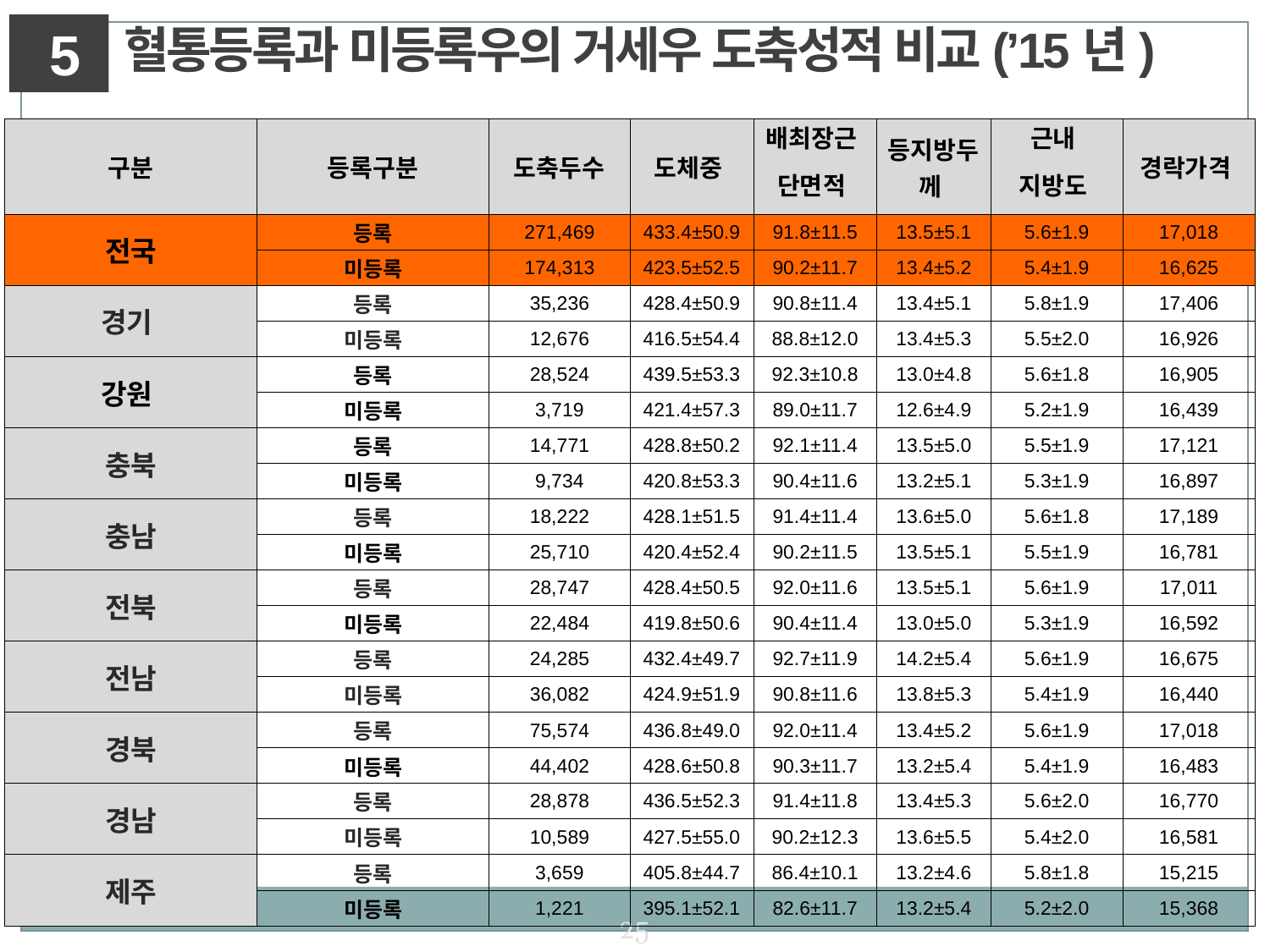

혈통등록과 미등록우의 거세우 도축성적 비교(’15년)
5
| 구분 | 등록구분 | 도축두수 | 도체중 | 배최장근 | 등지방두께 | 근내 | 경락가격 |
| --- | --- | --- | --- | --- | --- | --- | --- |
|  |  |  |  | 단면적 |  | 지방도 |  |
| 전국 | 등록 | 271,469 | 433.4±50.9 | 91.8±11.5 | 13.5±5.1 | 5.6±1.9 | 17,018 |
|  | 미등록 | 174,313 | 423.5±52.5 | 90.2±11.7 | 13.4±5.2 | 5.4±1.9 | 16,625 |
| 경기 | 등록 | 35,236 | 428.4±50.9 | 90.8±11.4 | 13.4±5.1 | 5.8±1.9 | 17,406 |
|  | 미등록 | 12,676 | 416.5±54.4 | 88.8±12.0 | 13.4±5.3 | 5.5±2.0 | 16,926 |
| 강원 | 등록 | 28,524 | 439.5±53.3 | 92.3±10.8 | 13.0±4.8 | 5.6±1.8 | 16,905 |
|  | 미등록 | 3,719 | 421.4±57.3 | 89.0±11.7 | 12.6±4.9 | 5.2±1.9 | 16,439 |
| 충북 | 등록 | 14,771 | 428.8±50.2 | 92.1±11.4 | 13.5±5.0 | 5.5±1.9 | 17,121 |
|  | 미등록 | 9,734 | 420.8±53.3 | 90.4±11.6 | 13.2±5.1 | 5.3±1.9 | 16,897 |
| 충남 | 등록 | 18,222 | 428.1±51.5 | 91.4±11.4 | 13.6±5.0 | 5.6±1.8 | 17,189 |
|  | 미등록 | 25,710 | 420.4±52.4 | 90.2±11.5 | 13.5±5.1 | 5.5±1.9 | 16,781 |
| 전북 | 등록 | 28,747 | 428.4±50.5 | 92.0±11.6 | 13.5±5.1 | 5.6±1.9 | 17,011 |
|  | 미등록 | 22,484 | 419.8±50.6 | 90.4±11.4 | 13.0±5.0 | 5.3±1.9 | 16,592 |
| 전남 | 등록 | 24,285 | 432.4±49.7 | 92.7±11.9 | 14.2±5.4 | 5.6±1.9 | 16,675 |
|  | 미등록 | 36,082 | 424.9±51.9 | 90.8±11.6 | 13.8±5.3 | 5.4±1.9 | 16,440 |
| 경북 | 등록 | 75,574 | 436.8±49.0 | 92.0±11.4 | 13.4±5.2 | 5.6±1.9 | 17,018 |
|  | 미등록 | 44,402 | 428.6±50.8 | 90.3±11.7 | 13.2±5.4 | 5.4±1.9 | 16,483 |
| 경남 | 등록 | 28,878 | 436.5±52.3 | 91.4±11.8 | 13.4±5.3 | 5.6±2.0 | 16,770 |
|  | 미등록 | 10,589 | 427.5±55.0 | 90.2±12.3 | 13.6±5.5 | 5.4±2.0 | 16,581 |
| 제주 | 등록 | 3,659 | 405.8±44.7 | 86.4±10.1 | 13.2±4.6 | 5.8±1.8 | 15,215 |
|  | 미등록 | 1,221 | 395.1±52.1 | 82.6±11.7 | 13.2±5.4 | 5.2±2.0 | 15,368 |
25